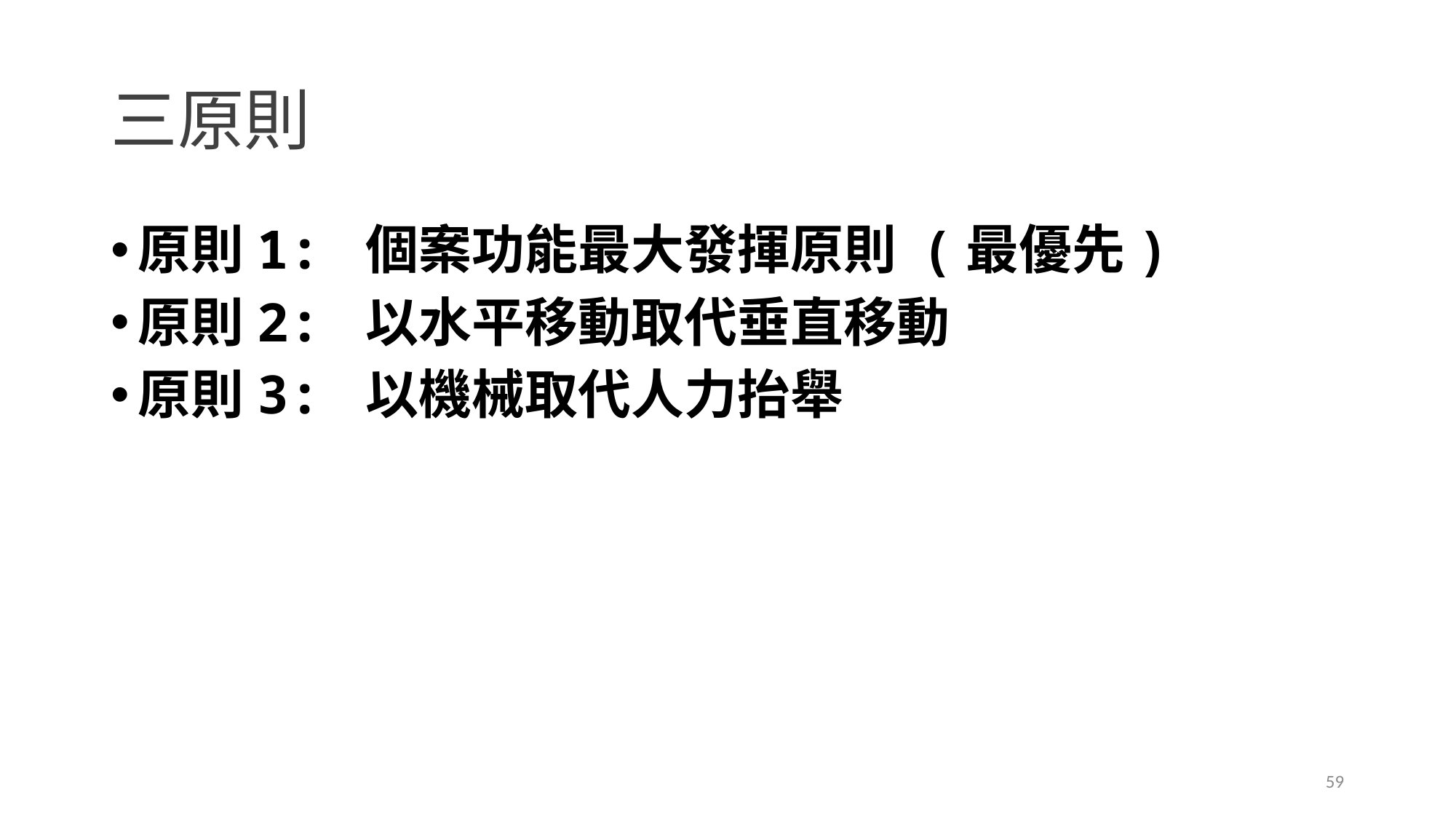

# 三原則
原則1: 個案功能最大發揮原則 (最優先)
原則2: 以水平移動取代垂直移動
原則3: 以機械取代人力抬舉
59